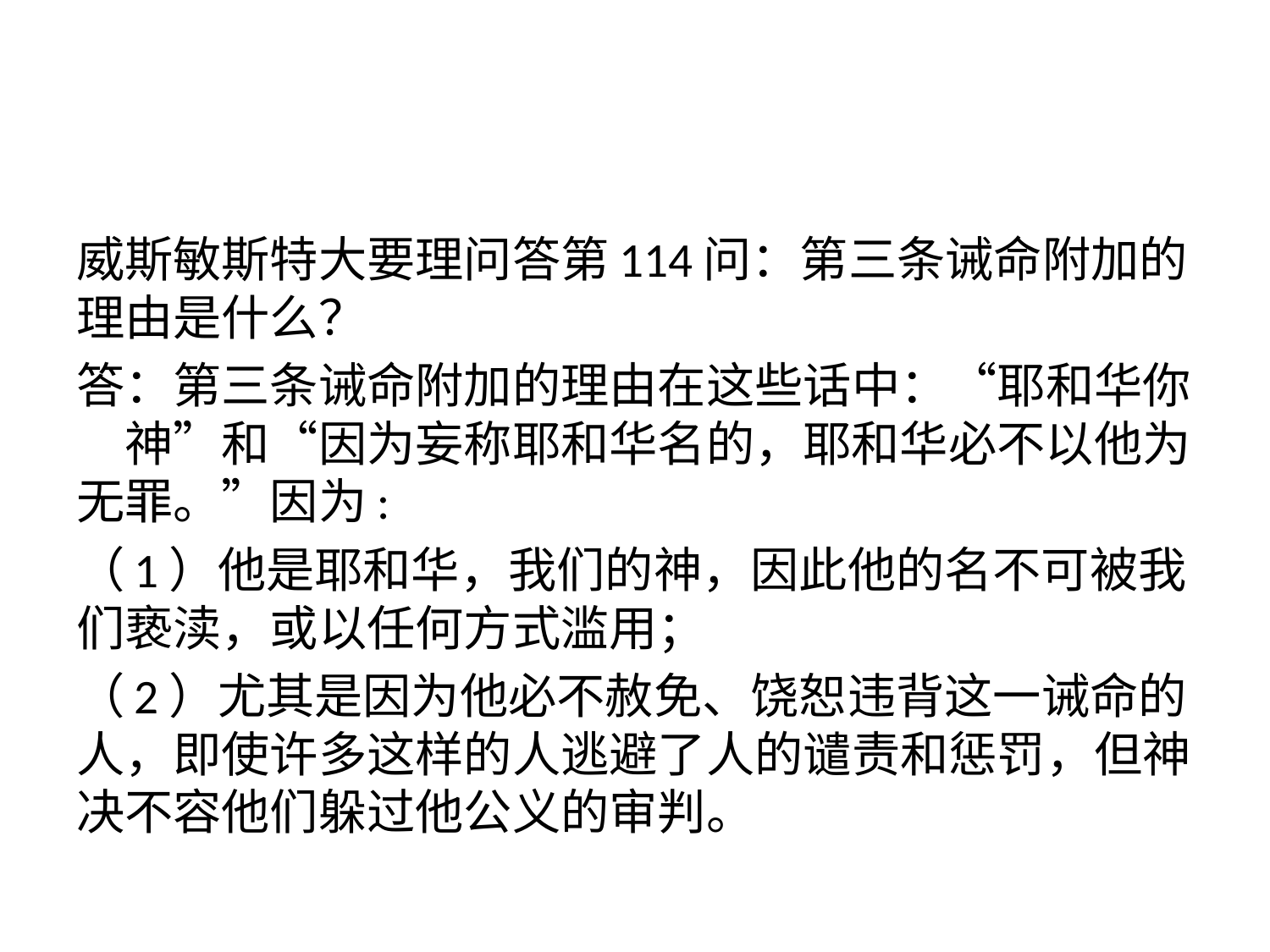

#
威斯敏斯特大要理问答第114问：第三条诫命附加的理由是什么？
答：第三条诫命附加的理由在这些话中：“耶和华你　神”和“因为妄称耶和华名的，耶和华必不以他为无罪。”因为:
（1）他是耶和华，我们的神，因此他的名不可被我们亵渎，或以任何方式滥用；
（2）尤其是因为他必不赦免、饶恕违背这一诫命的人，即使许多这样的人逃避了人的谴责和惩罚，但神决不容他们躲过他公义的审判。